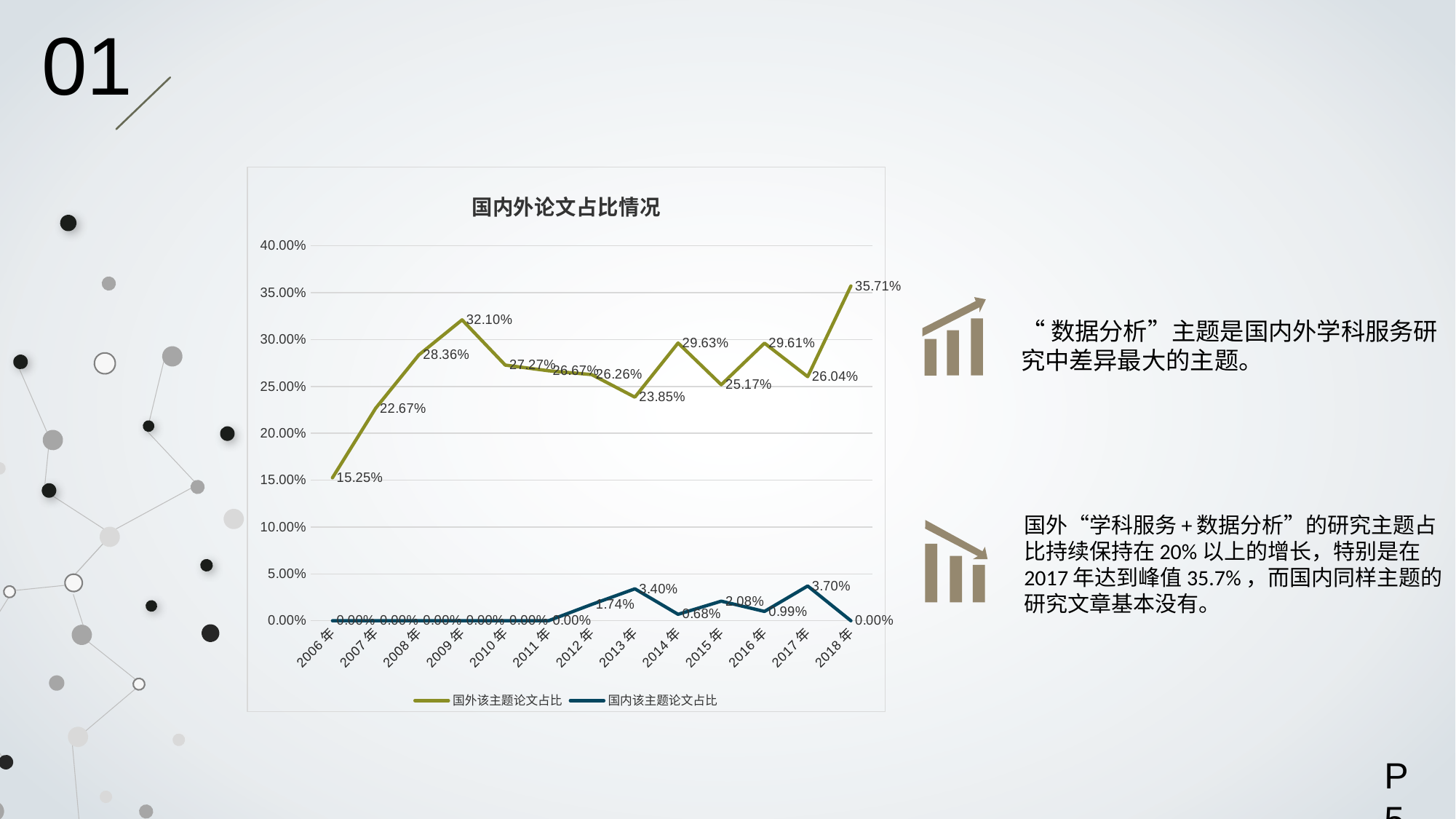

01

### Chart: 国内外论文占比情况

| Category |  |  |
|---|---|---|
| 2006年 | 0.15254237288135608 | 0.0 |
| 2007年 | 0.22666666666666666 | 0.0 |
| 2008年 | 0.283582089552239 | 0.0 |
| 2009年 | 0.3209876543209879 | 0.0 |
| 2010年 | 0.2727272727272728 | 0.0 |
| 2011年 | 0.26666666666666683 | 0.0 |
| 2012年 | 0.2626262626262628 | 0.017391304347826087 |
| 2013年 | 0.23853211009174322 | 0.034013605442176895 |
| 2014年 | 0.2962962962962963 | 0.006849315068493153 |
| 2015年 | 0.2517482517482518 | 0.02083333333333335 |
| 2016年 | 0.2961165048543691 | 0.009900990099009913 |
| 2017年 | 0.2604166666666669 | 0.037037037037037056 |
| 2018年 | 0.35714285714285743 | 0.0 |

“数据分析”主题是国内外学科服务研究中差异最大的主题。

国外“学科服务+数据分析”的研究主题占比持续保持在20%以上的增长，特别是在2017年达到峰值35.7%，而国内同样主题的研究文章基本没有。

P5